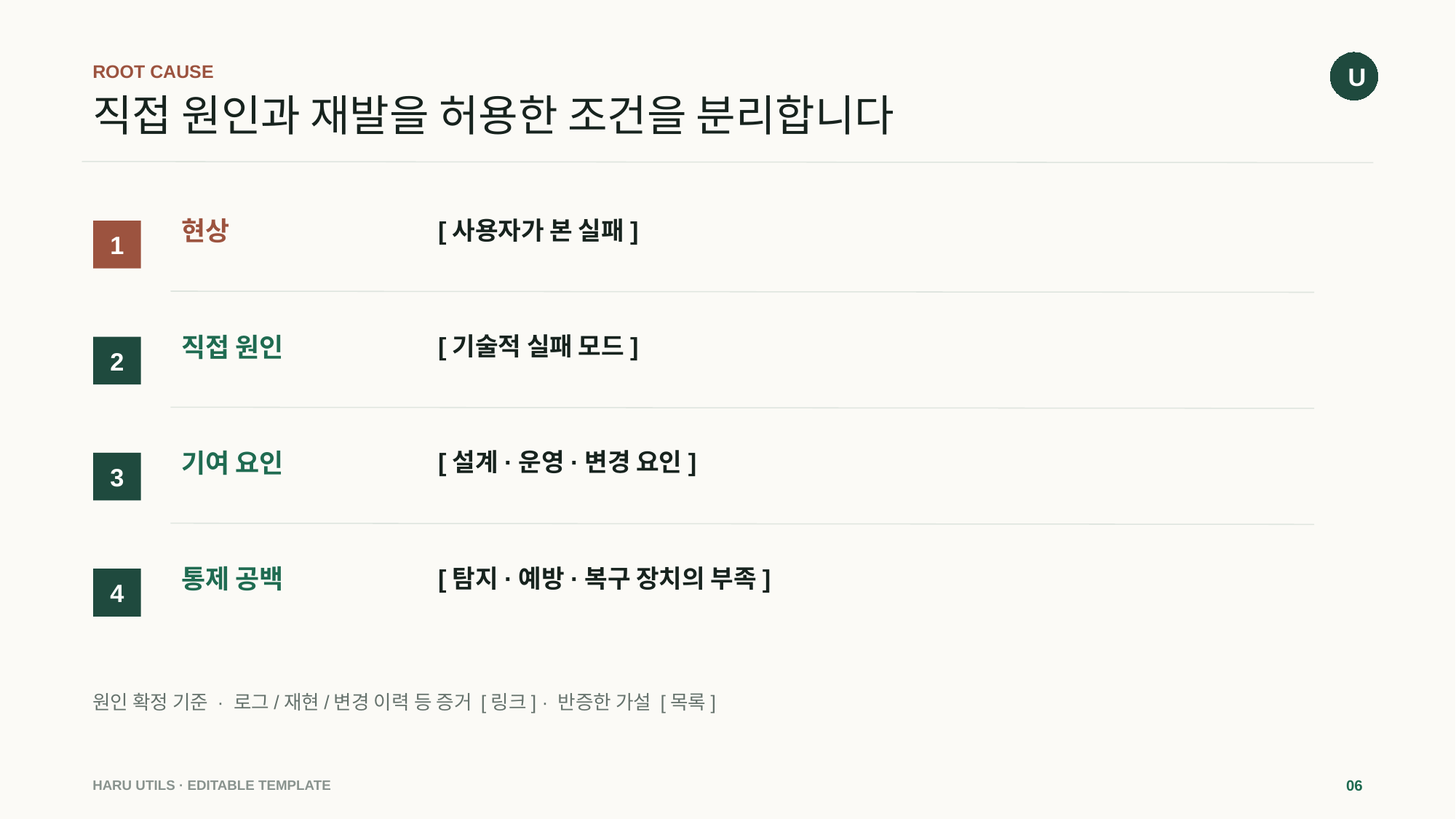

U
ROOT CAUSE
# 직접 원인과 재발을 허용한 조건을 분리합니다

현상
[사용자가 본 실패]
1

직접 원인
[기술적 실패 모드]
2

기여 요인
[설계·운영·변경 요인]
3

통제 공백
[탐지·예방·복구 장치의 부족]
4
원인 확정 기준 · 로그/재현/변경 이력 등 증거 [링크] · 반증한 가설 [목록]
HARU UTILS · EDITABLE TEMPLATE
06